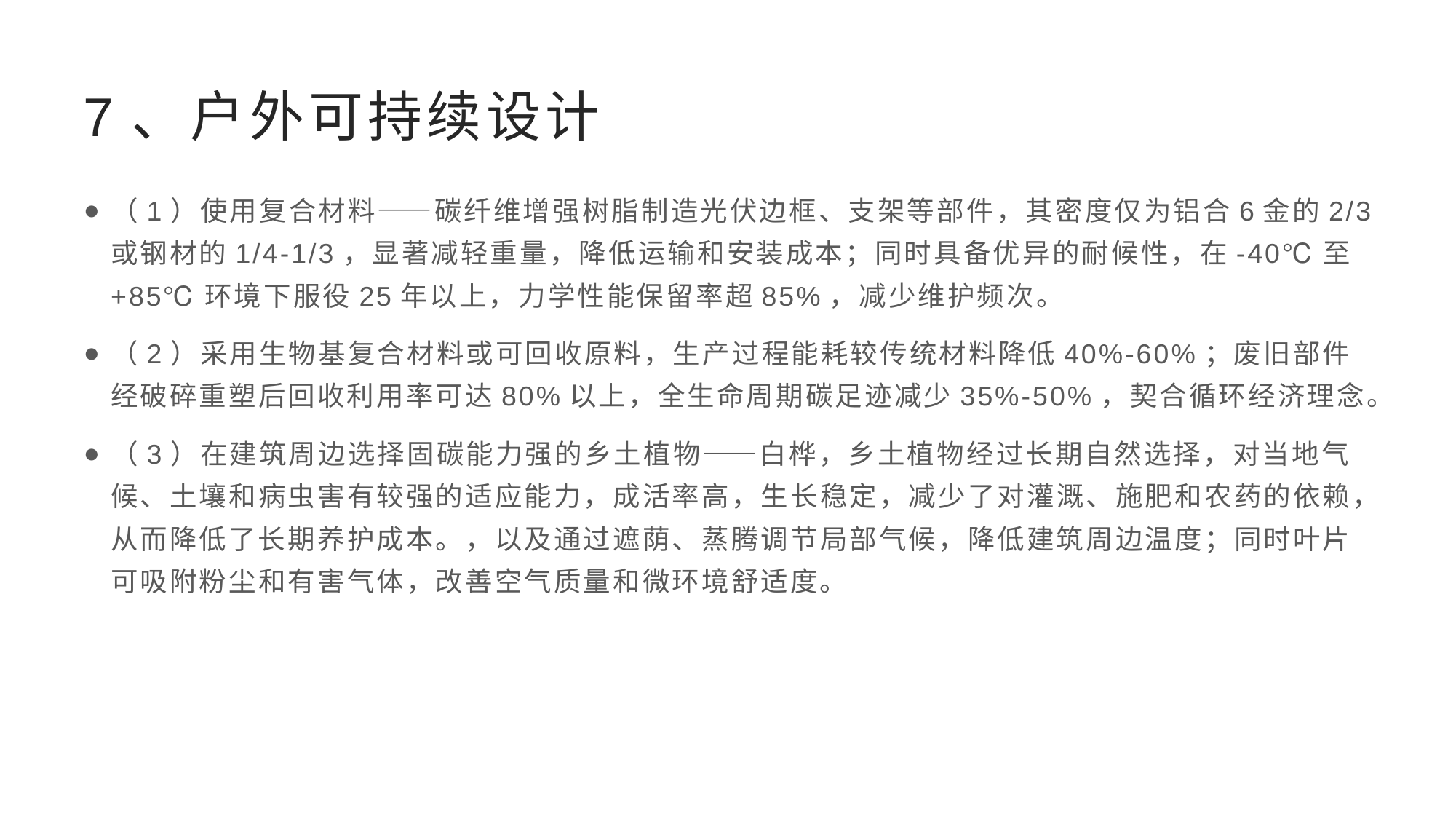

# 7、户外可持续设计
（1）使用复合材料——碳纤维增强树脂制造光伏边框、支架等部件，其密度仅为铝合6金的2/3或钢材的1/4-1/3，显著减轻重量，降低运输和安装成本；同时具备优异的耐候性，在-40℃至+85℃环境下服役25年以上，力学性能保留率超85%，减少维护频次。
（2）采用生物基复合材料或可回收原料，生产过程能耗较传统材料降低40%-60%；废旧部件经破碎重塑后回收利用率可达80%以上，全生命周期碳足迹减少35%-50%，契合循环经济理念。
（3）在建筑周边选择固碳能力强的乡土植物——白桦，乡土植物经过长期自然选择，对当地气候、土壤和病虫害有较强的适应能力，成活率高，生长稳定，减少了对灌溉、施肥和农药的依赖，从而降低了长期养护成本。‌，以及通过遮荫、蒸腾调节局部气候，降低建筑周边温度；同时叶片可吸附粉尘和有害气体，改善空气质量和微环境舒适度。